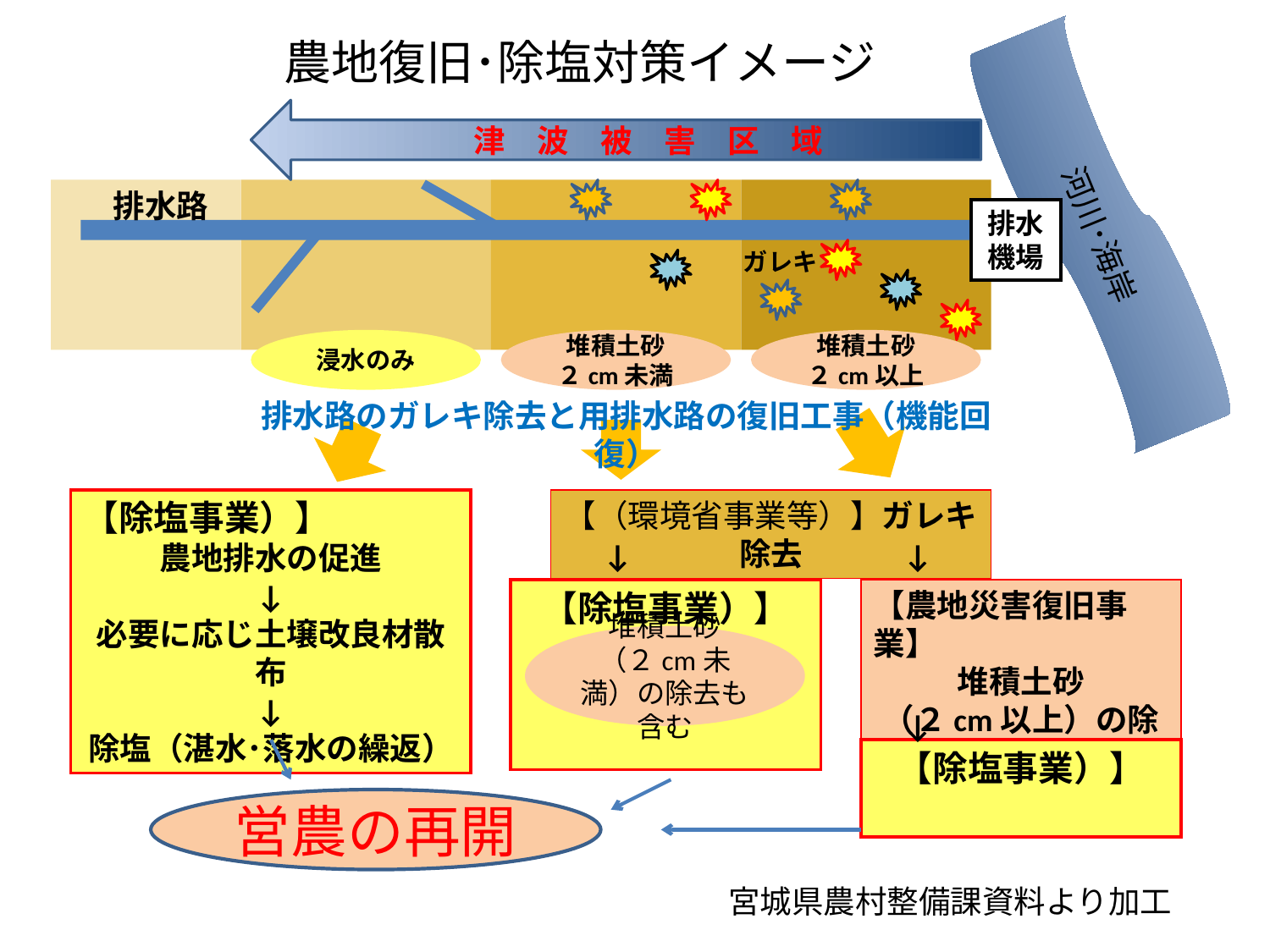

# 農地復旧･除塩対策イメージ
　　　　　　津　波　被　害　区　域
河川･海岸

排水路

排水機場

ガレキ

浸水のみ
堆積土砂
２cm未満
堆積土砂
２cm以上
排水路のガレキ除去と用排水路の復旧工事（機能回復）

【除塩事業）】
農地排水の促進
↓
必要に応じ土壌改良材散布
↓
除塩（湛水･落水の繰返）
【（環境省事業等）】ガレキ除去
↓
↓
【除塩事業）】

【農地災害復旧事業】
堆積土砂
（２cm以上）の除去
堆積土砂
（２cm未満）の除去も含む
↓
【除塩事業）】

営農の再開
宮城県農村整備課資料より加工